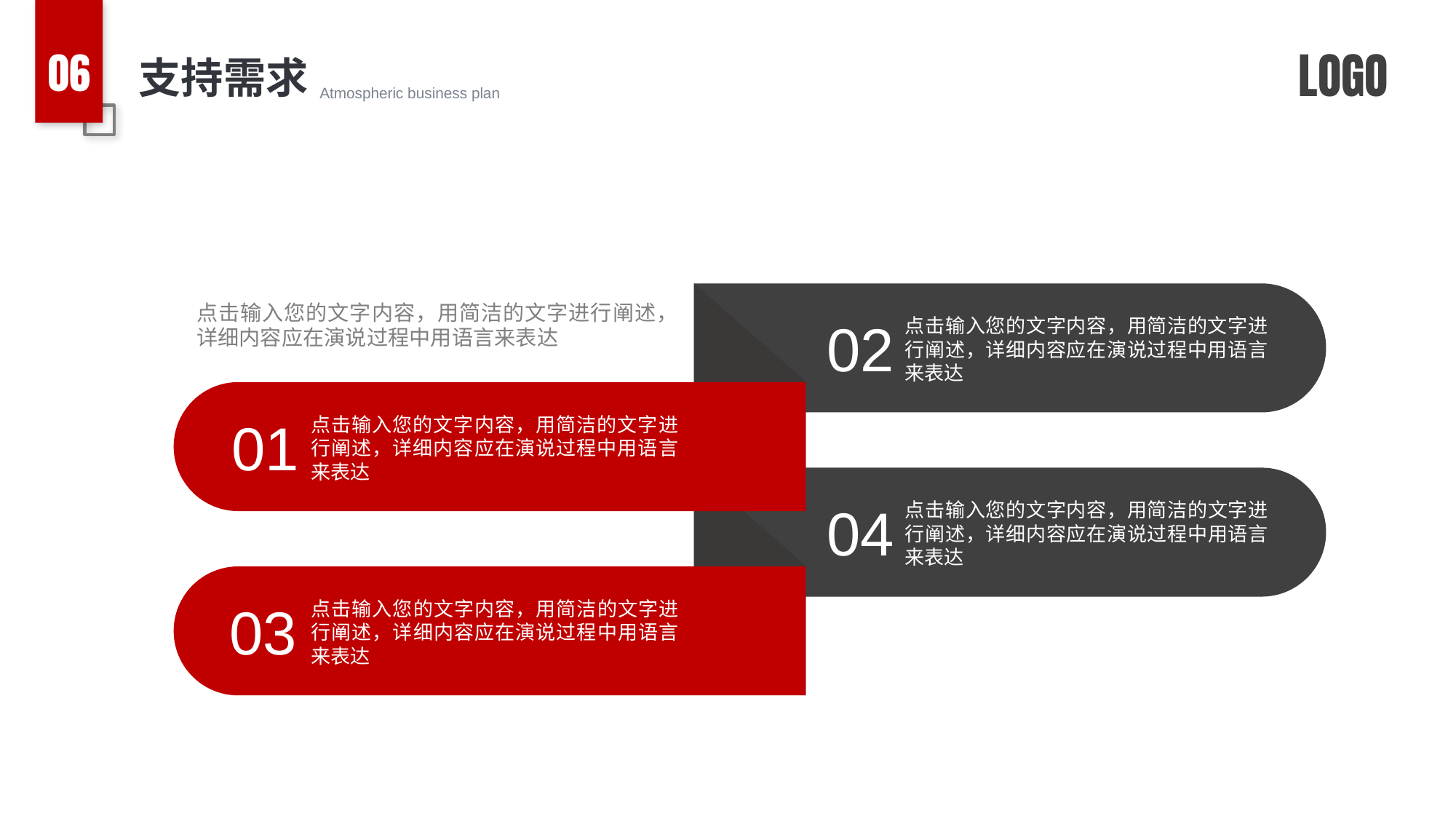

支持需求

点击输入您的文字内容，用简洁的文字进行阐述，详细内容应在演说过程中用语言来表达
02
点击输入您的文字内容，用简洁的文字进行阐述，详细内容应在演说过程中用语言来表达

01
点击输入您的文字内容，用简洁的文字进行阐述，详细内容应在演说过程中用语言来表达
04
点击输入您的文字内容，用简洁的文字进行阐述，详细内容应在演说过程中用语言来表达

03
点击输入您的文字内容，用简洁的文字进行阐述，详细内容应在演说过程中用语言来表达